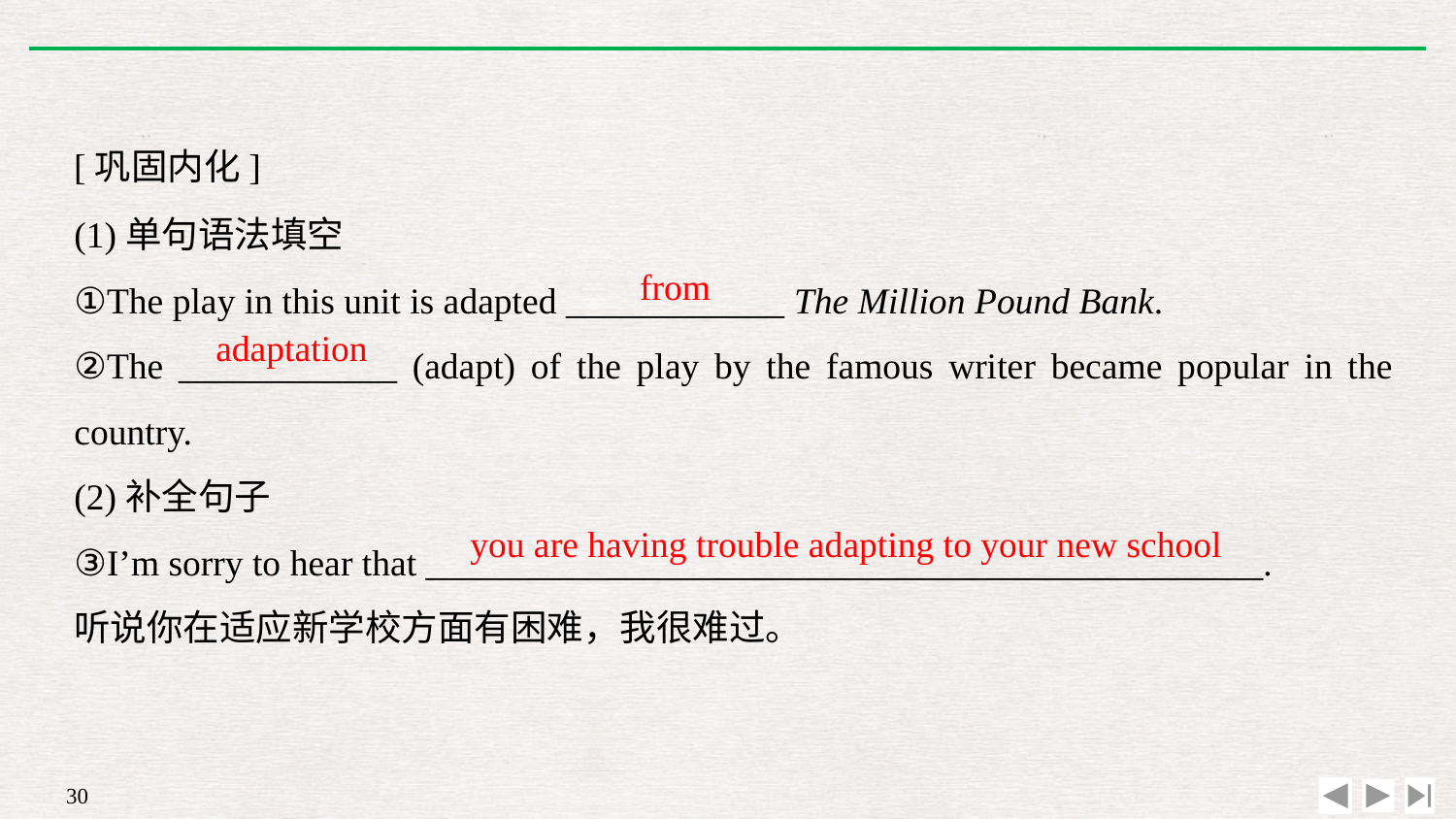

[巩固内化]
(1)单句语法填空
①The play in this unit is adapted ____________ The Million Pound Bank.
②The ____________ (adapt) of the play by the famous writer became popular in the country.
(2)补全句子
③I’m sorry to hear that ______________________________________________.
听说你在适应新学校方面有困难，我很难过。
from
adaptation
you are having trouble adapting to your new school